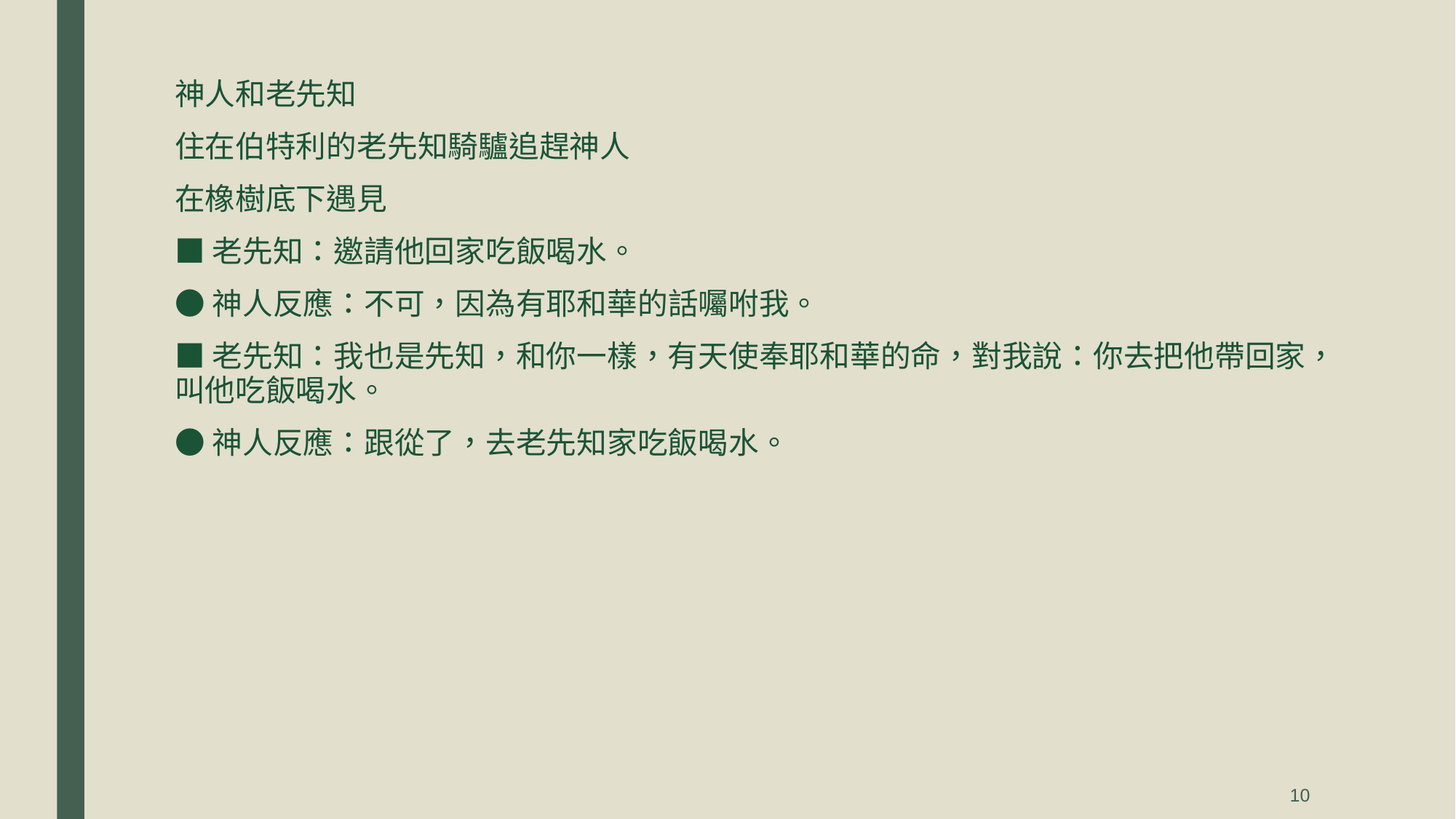

神人和老先知
住在伯特利的老先知騎驢追趕神人
在橡樹底下遇見
■老先知：邀請他回家吃飯喝水。
●神人反應：不可，因為有耶和華的話囑咐我。
■老先知：我也是先知，和你一樣，有天使奉耶和華的命，對我說：你去把他帶回家，叫他吃飯喝水。
●神人反應：跟從了，去老先知家吃飯喝水。
10